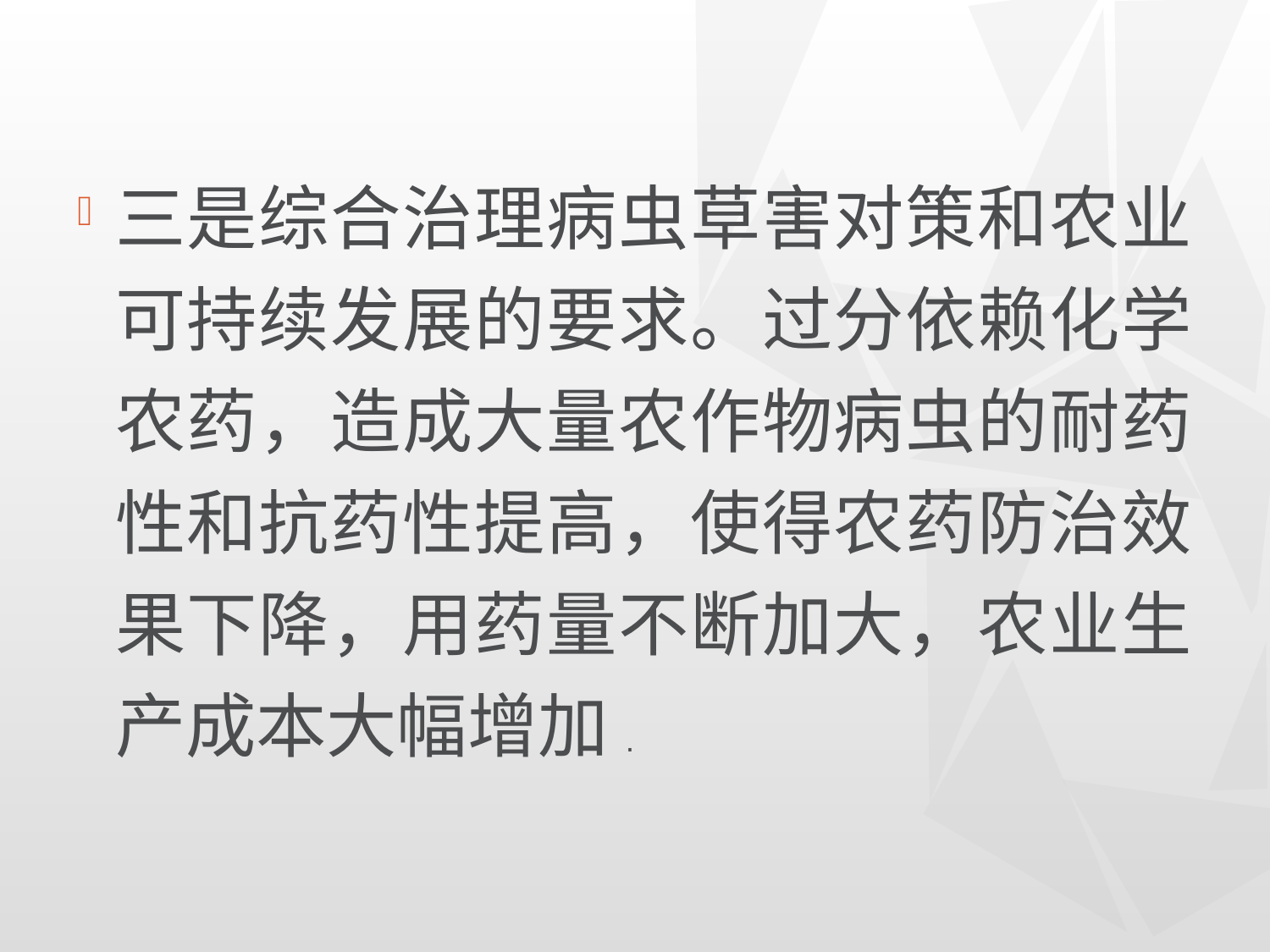

三是综合治理病虫草害对策和农业可持续发展的要求。过分依赖化学农药，造成大量农作物病虫的耐药性和抗药性提高，使得农药防治效果下降，用药量不断加大，农业生产成本大幅增加.